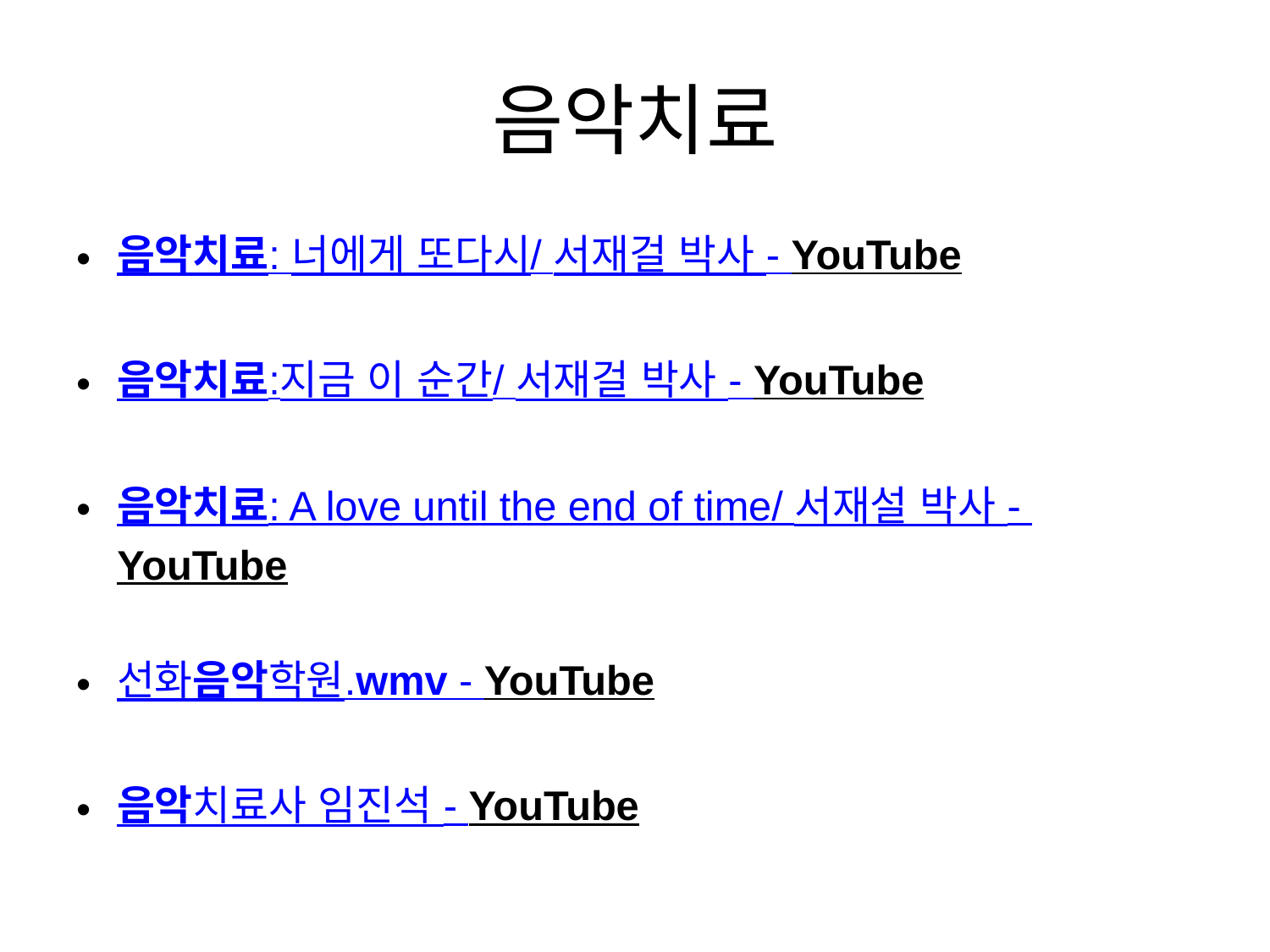

# 음악치료
음악치료: 너에게 또다시/ 서재걸 박사 - YouTube

음악치료:지금 이 순간/ 서재걸 박사 - YouTube

음악치료: A love until the end of time/ 서재설 박사 - YouTube

선화음악학원.wmv - YouTube

음악치료사 임진석 - YouTube